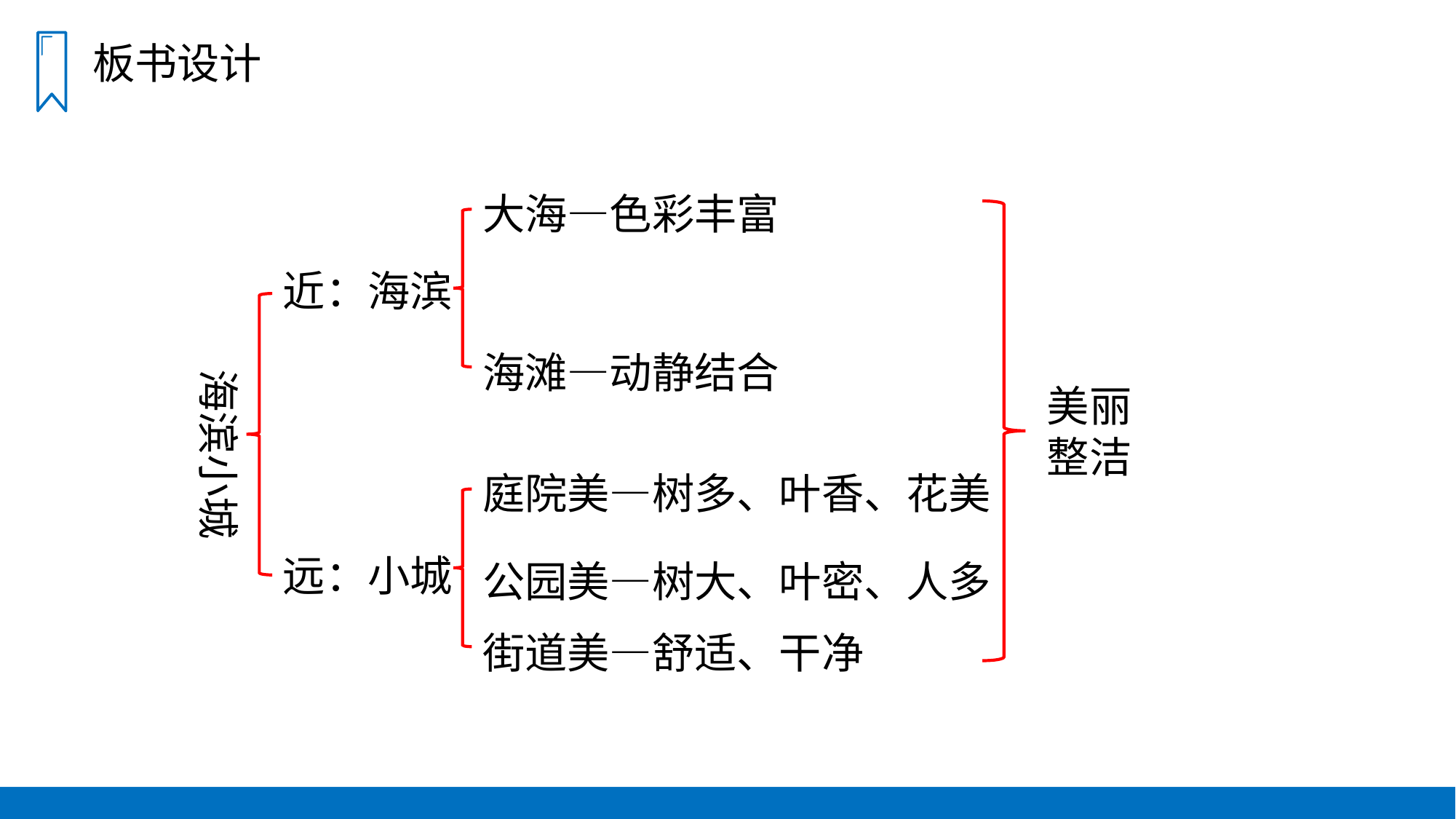

板书设计
大海—色彩丰富

近：海滨

海滩—动静结合
海滨小城
美丽
整洁
庭院美—树多、叶香、花美

远：小城
公园美—树大、叶密、人多
街道美—舒适、干净